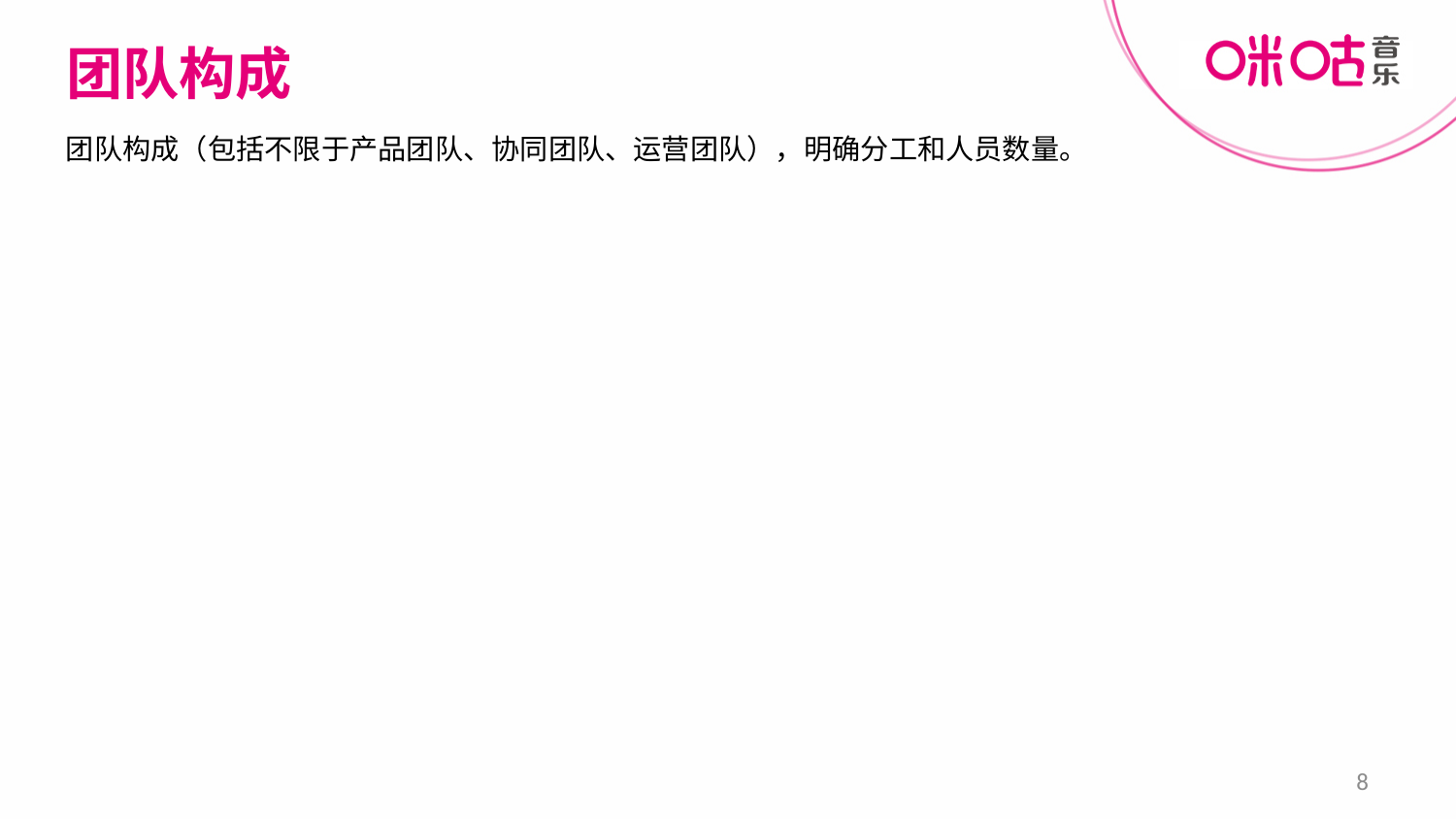

团队构成
团队构成（包括不限于产品团队、协同团队、运营团队），明确分工和人员数量。
8